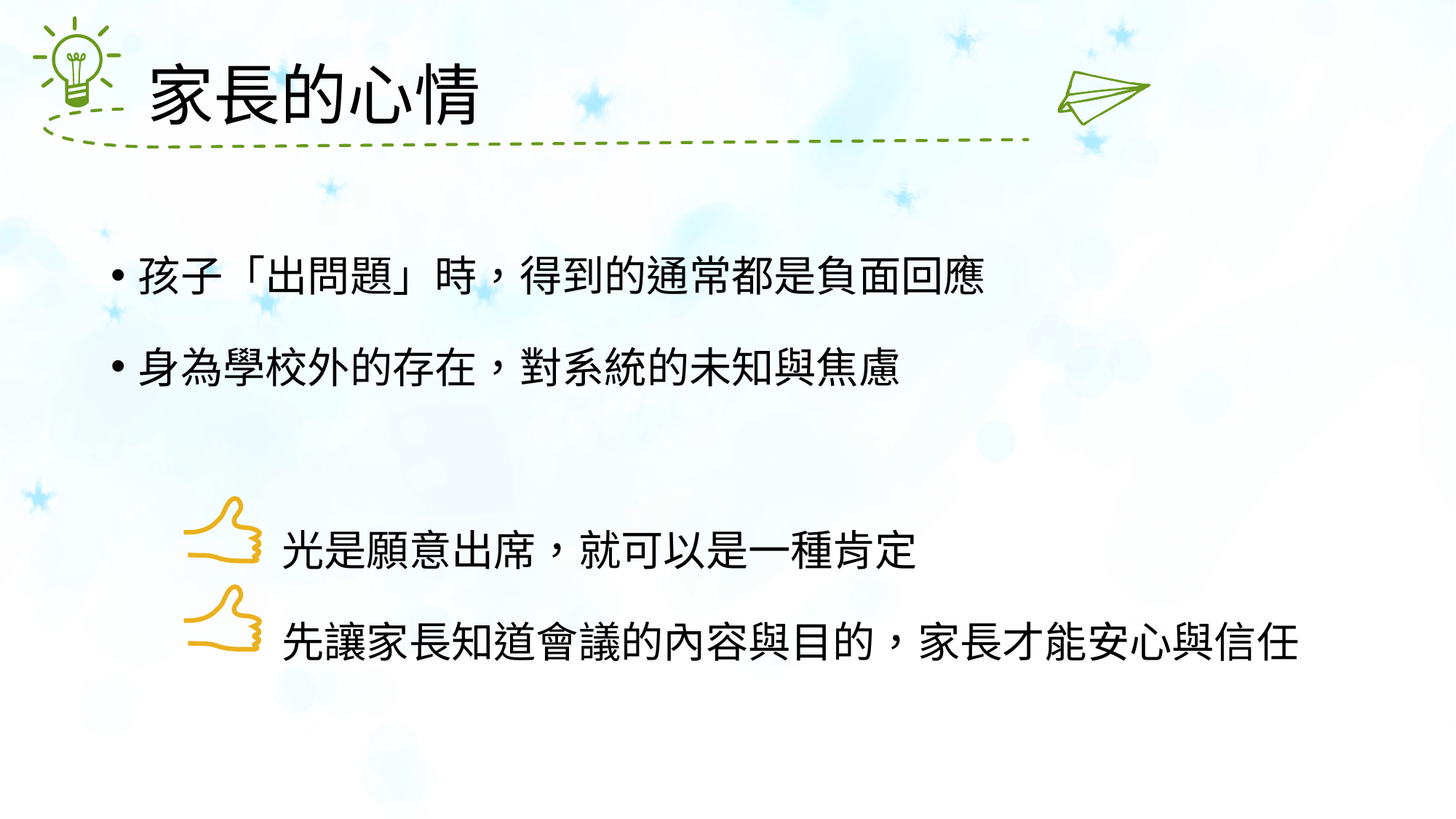

# 家長的心情
孩子「出問題」時，得到的通常都是負面回應
身為學校外的存在，對系統的未知與焦慮

                 光是願意出席，就可以是一種肯定
                 先讓家長知道會議的內容與目的，家長才能安心與信任